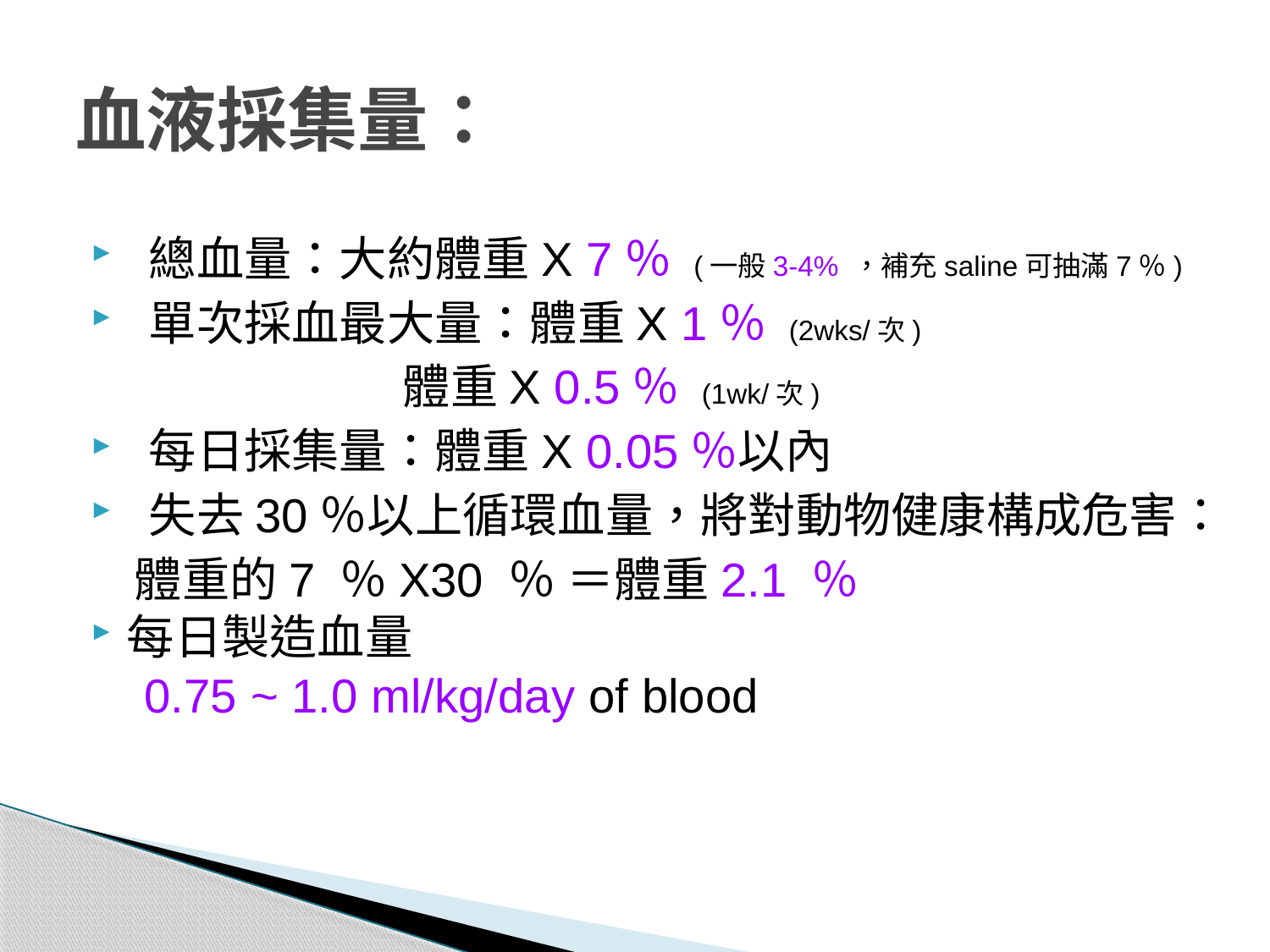

# 血液採集量：
 總血量：大約體重X 7％ (一般3-4% ，補充saline可抽滿7％)
 單次採血最大量：體重X 1％ (2wks/次)
                                                體重X 0.5％ (1wk/次)
 每日採集量：體重X 0.05％以內
 失去30％以上循環血量，將對動物健康構成危害：
   體重的7 ％X30 ％ ＝體重2.1 ％
每日製造血量
    0.75 ~ 1.0 ml/kg/day of blood